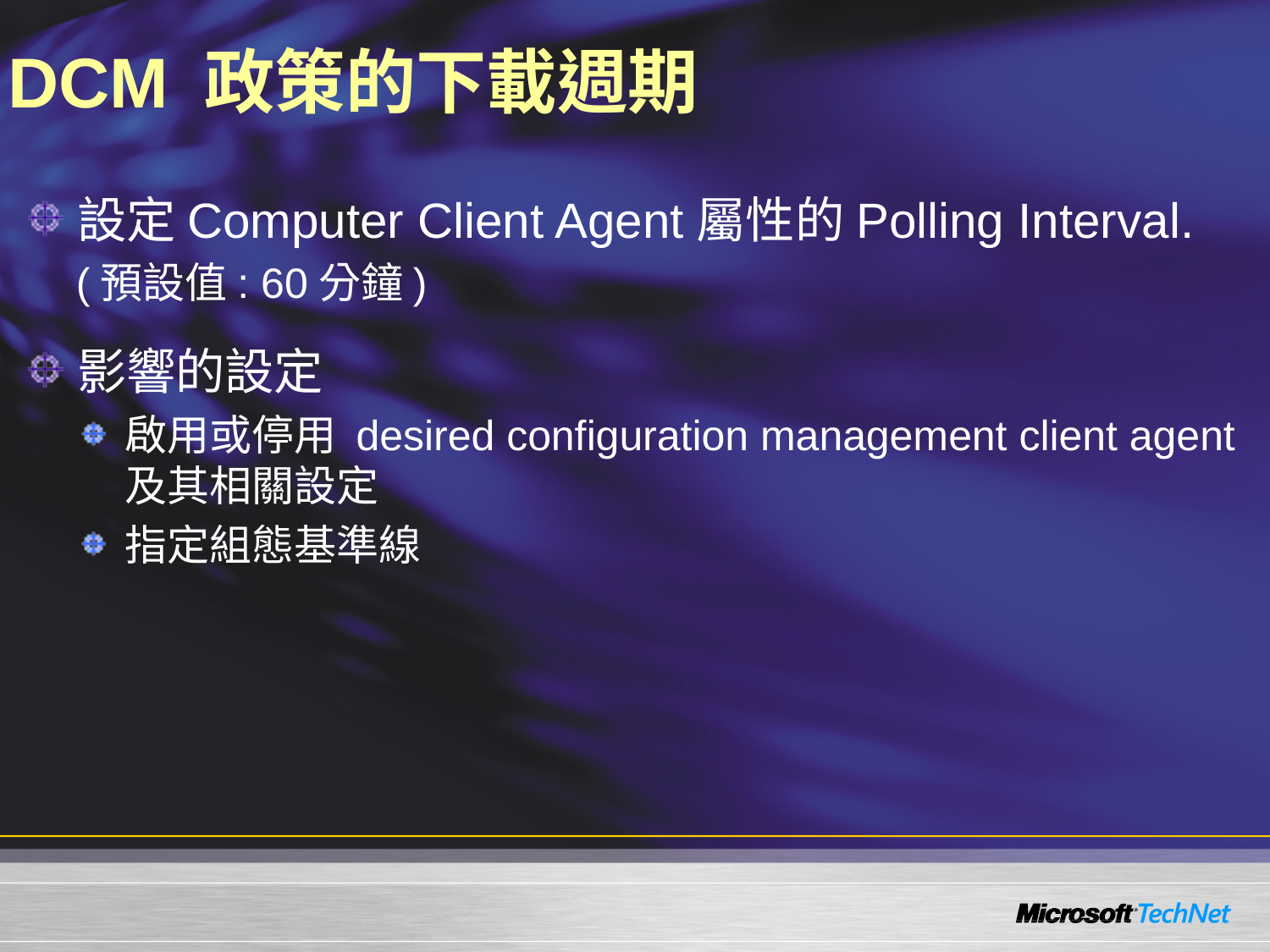

# DCM 政策的下載週期
設定Computer Client Agent屬性的Polling Interval.
(預設值: 60分鐘)
影響的設定
啟用或停用 desired configuration management client agent及其相關設定
指定組態基準線